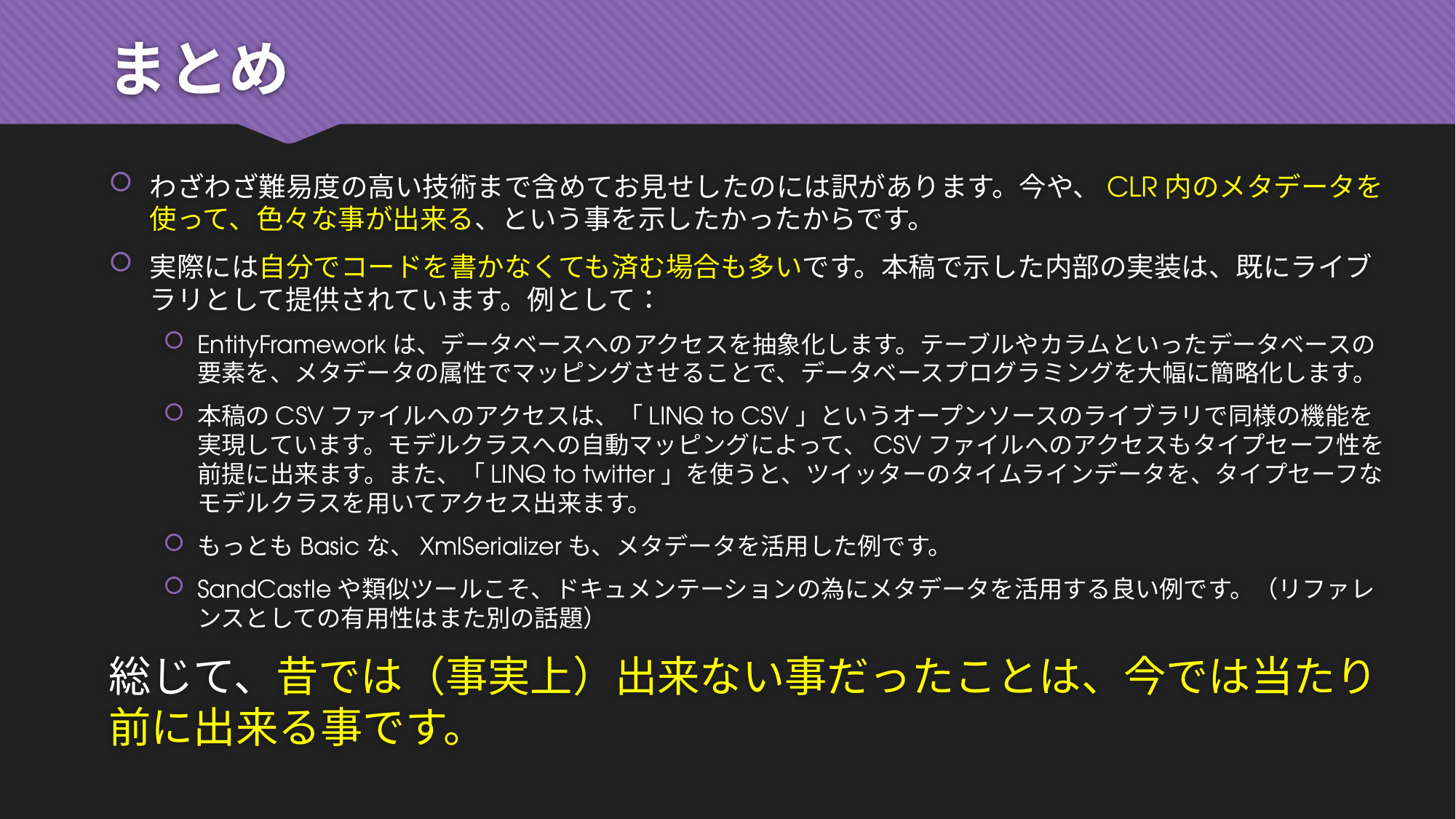

# まとめ
わざわざ難易度の高い技術まで含めてお見せしたのには訳があります。今や、CLR内のメタデータを使って、色々な事が出来る、という事を示したかったからです。
実際には自分でコードを書かなくても済む場合も多いです。本稿で示した内部の実装は、既にライブラリとして提供されています。例として：
EntityFrameworkは、データベースへのアクセスを抽象化します。テーブルやカラムといったデータベースの要素を、メタデータの属性でマッピングさせることで、データベースプログラミングを大幅に簡略化します。
本稿のCSVファイルへのアクセスは、「LINQ to CSV」というオープンソースのライブラリで同様の機能を実現しています。モデルクラスへの自動マッピングによって、CSVファイルへのアクセスもタイプセーフ性を前提に出来ます。また、「LINQ to twitter」を使うと、ツイッターのタイムラインデータを、タイプセーフなモデルクラスを用いてアクセス出来ます。
もっともBasicな、XmlSerializerも、メタデータを活用した例です。
SandCastleや類似ツールこそ、ドキュメンテーションの為にメタデータを活用する良い例です。（リファレンスとしての有用性はまた別の話題）
総じて、昔では（事実上）出来ない事だったことは、今では当たり前に出来る事です。